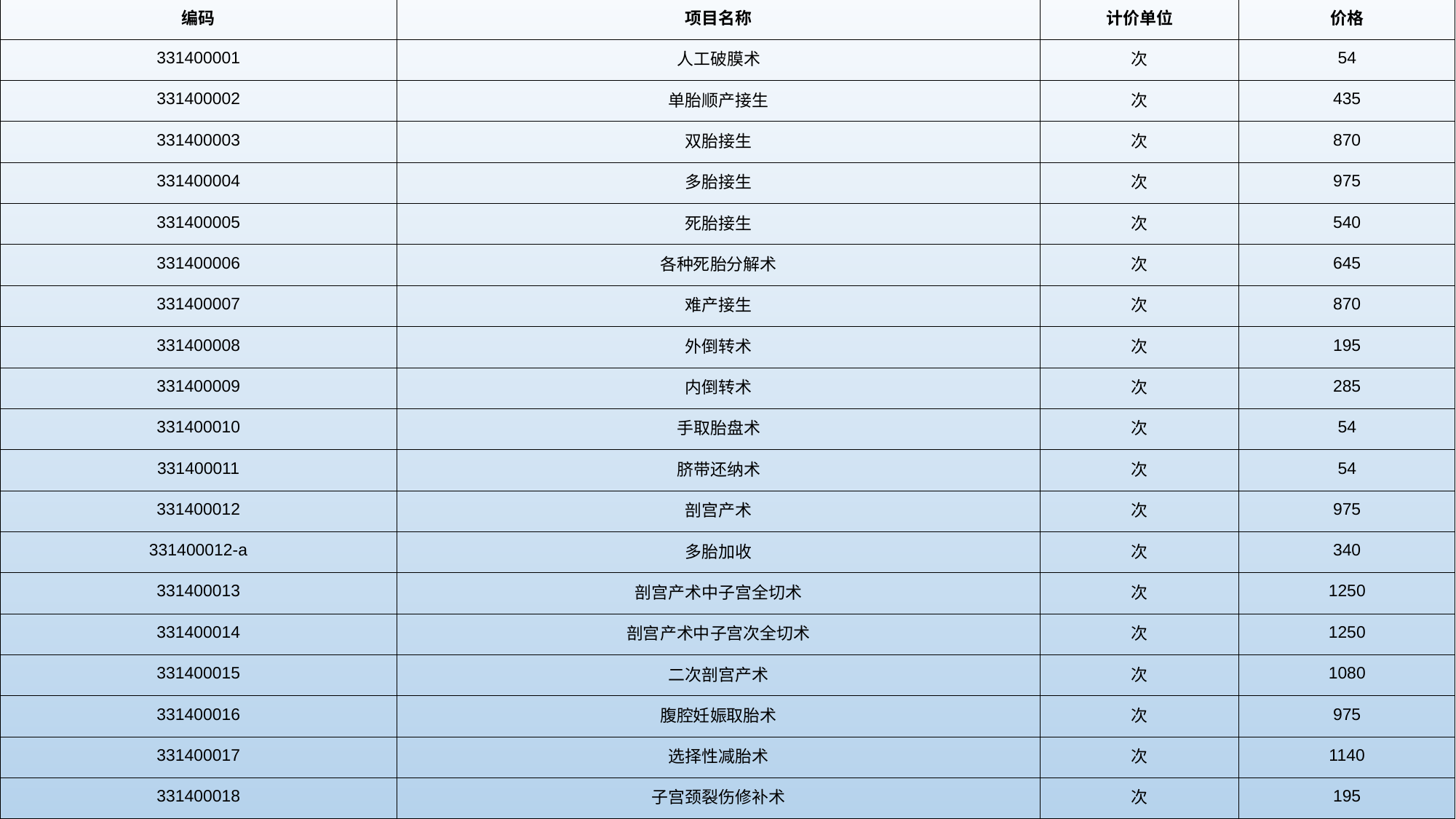

| 编码 | 项目名称 | 计价单位 | 价格 |
| --- | --- | --- | --- |
| 331400001 | 人工破膜术 | 次 | 54 |
| 331400002 | 单胎顺产接生 | 次 | 435 |
| 331400003 | 双胎接生 | 次 | 870 |
| 331400004 | 多胎接生 | 次 | 975 |
| 331400005 | 死胎接生 | 次 | 540 |
| 331400006 | 各种死胎分解术 | 次 | 645 |
| 331400007 | 难产接生 | 次 | 870 |
| 331400008 | 外倒转术 | 次 | 195 |
| 331400009 | 内倒转术 | 次 | 285 |
| 331400010 | 手取胎盘术 | 次 | 54 |
| 331400011 | 脐带还纳术 | 次 | 54 |
| 331400012 | 剖宫产术 | 次 | 975 |
| 331400012-a | 多胎加收 | 次 | 340 |
| 331400013 | 剖宫产术中子宫全切术 | 次 | 1250 |
| 331400014 | 剖宫产术中子宫次全切术 | 次 | 1250 |
| 331400015 | 二次剖宫产术 | 次 | 1080 |
| 331400016 | 腹腔妊娠取胎术 | 次 | 975 |
| 331400017 | 选择性减胎术 | 次 | 1140 |
| 331400018 | 子宫颈裂伤修补术 | 次 | 195 |